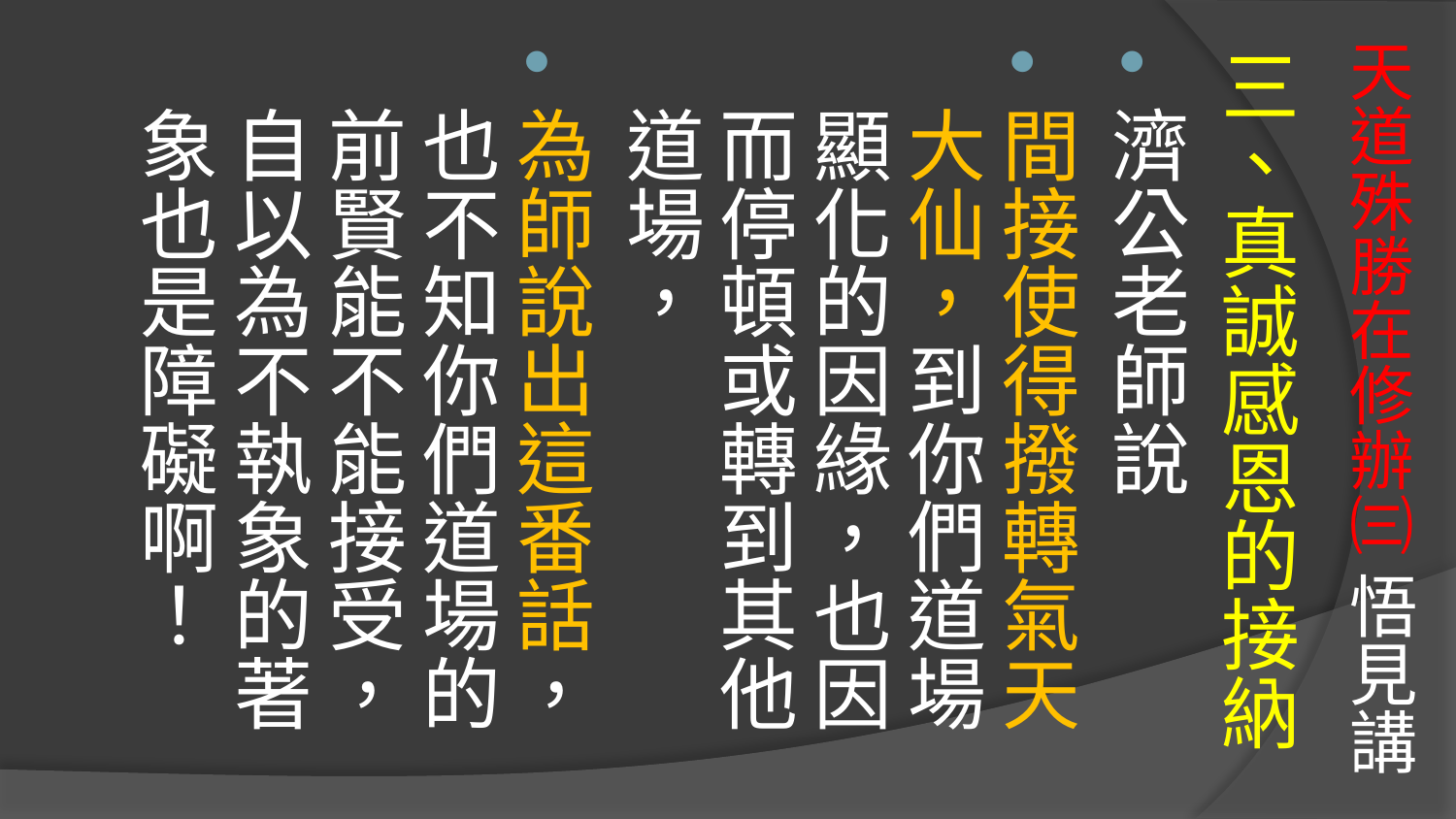

# 天道殊勝在修辦㈢ 悟見講
三、真誠感恩的接納
濟公老師說
間接使得撥轉氣天大仙，到你們道場顯化的因緣，也因而停頓或轉到其他道場，
為師說出這番話，也不知你們道場的前賢能不能接受， 自以為不執象的著象也是障礙啊！